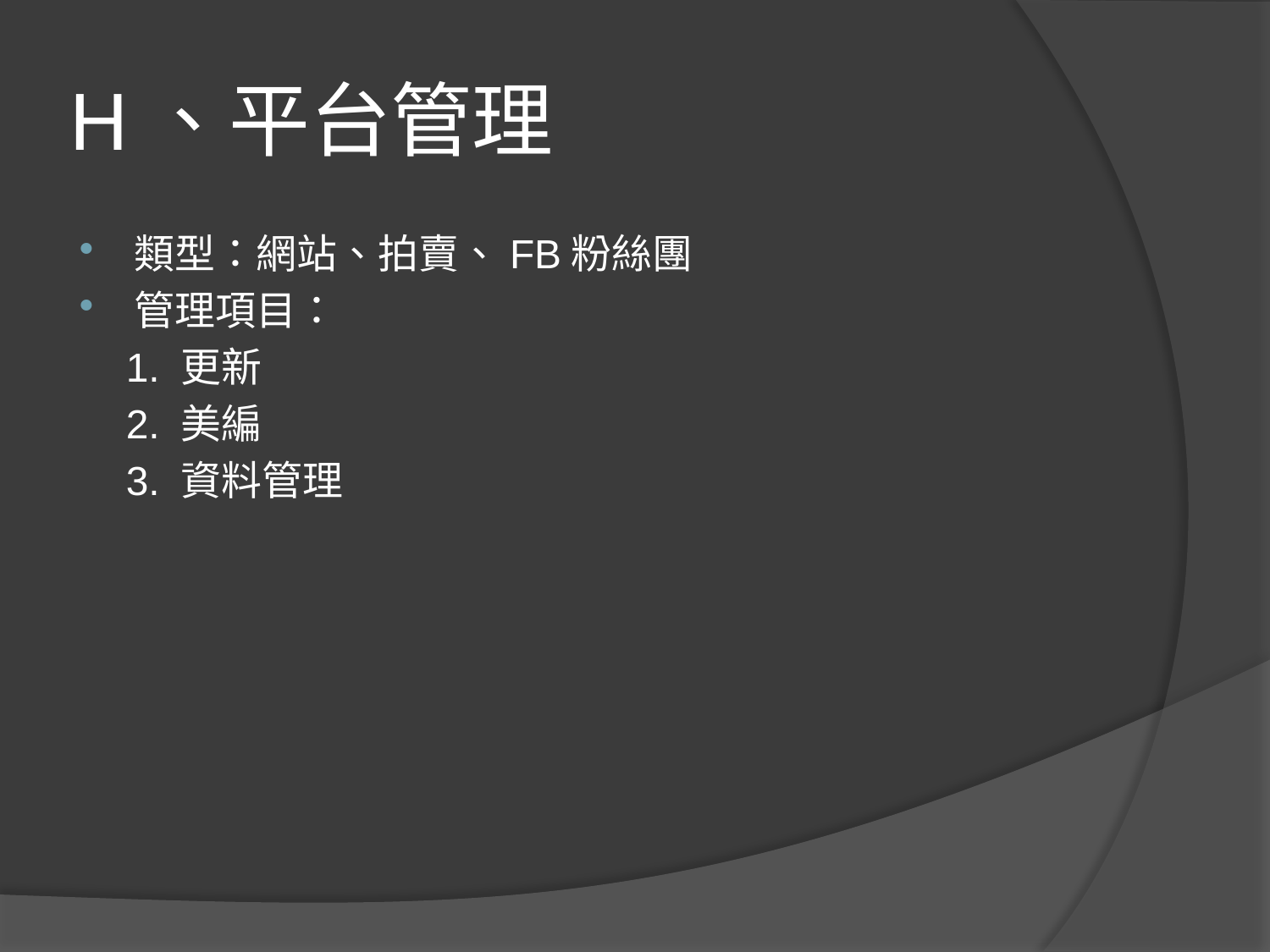

# H、平台管理
類型：網站、拍賣、FB粉絲團
管理項目：
    1. 更新
    2. 美編
    3. 資料管理